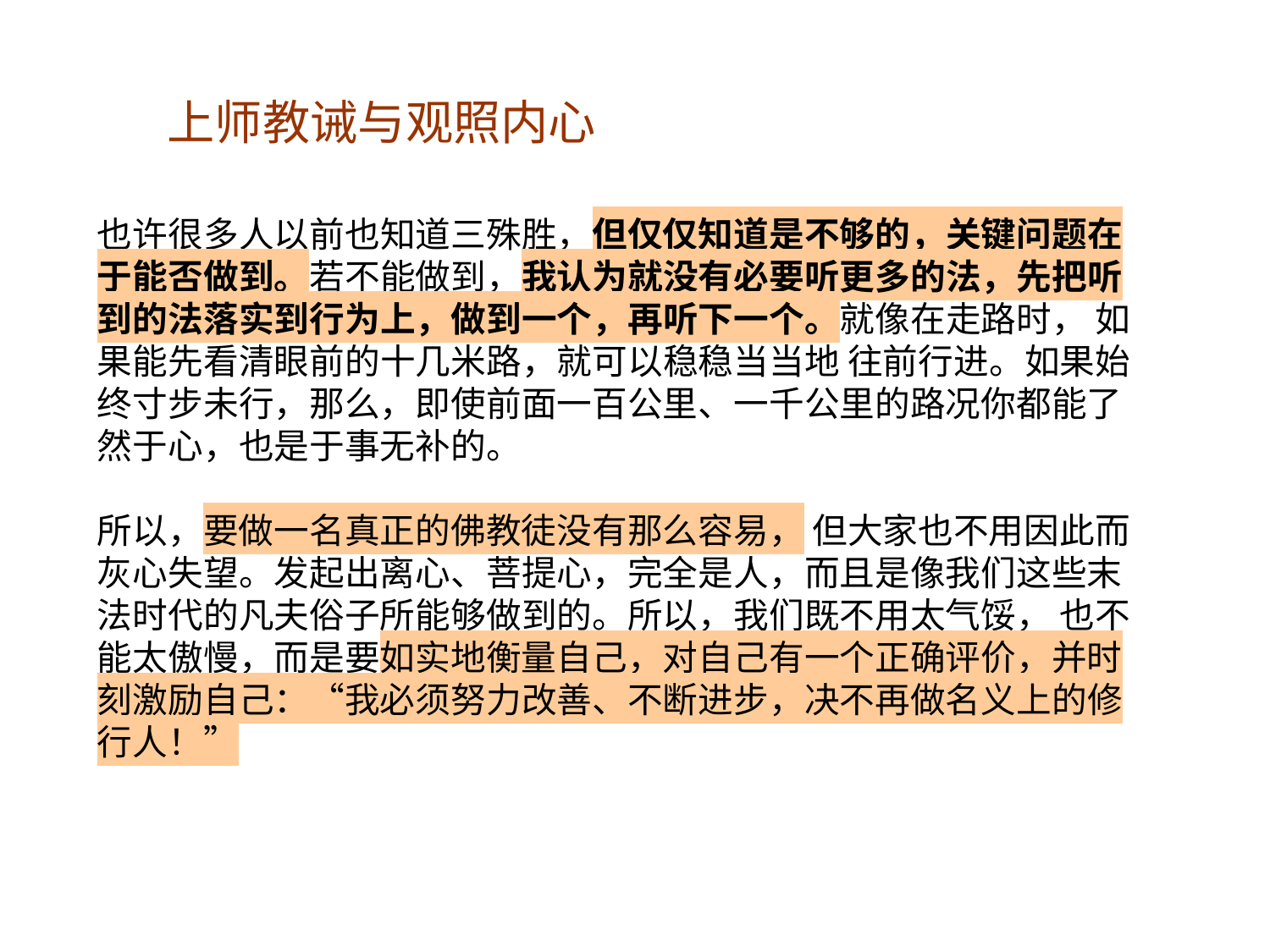

上师教诫与观照内心
也许很多人以前也知道三殊胜，但仅仅知道是不够的，关键问题在于能否做到。若不能做到，我认为就没有必要听更多的法，先把听到的法落实到行为上，做到一个，再听下一个。就像在走路时， 如果能先看清眼前的十几米路，就可以稳稳当当地 往前行进。如果始终寸步未行，那么，即使前面一百公里、一千公里的路况你都能了然于心，也是于事无补的。

所以，要做一名真正的佛教徒没有那么容易， 但大家也不用因此而灰心失望。发起出离心、菩提心，完全是人，而且是像我们这些末法时代的凡夫俗子所能够做到的。所以，我们既不用太气馁， 也不能太傲慢，而是要如实地衡量自己，对自己有一个正确评价，并时刻激励自己：“我必须努力改善、不断进步，决不再做名义上的修行人！”